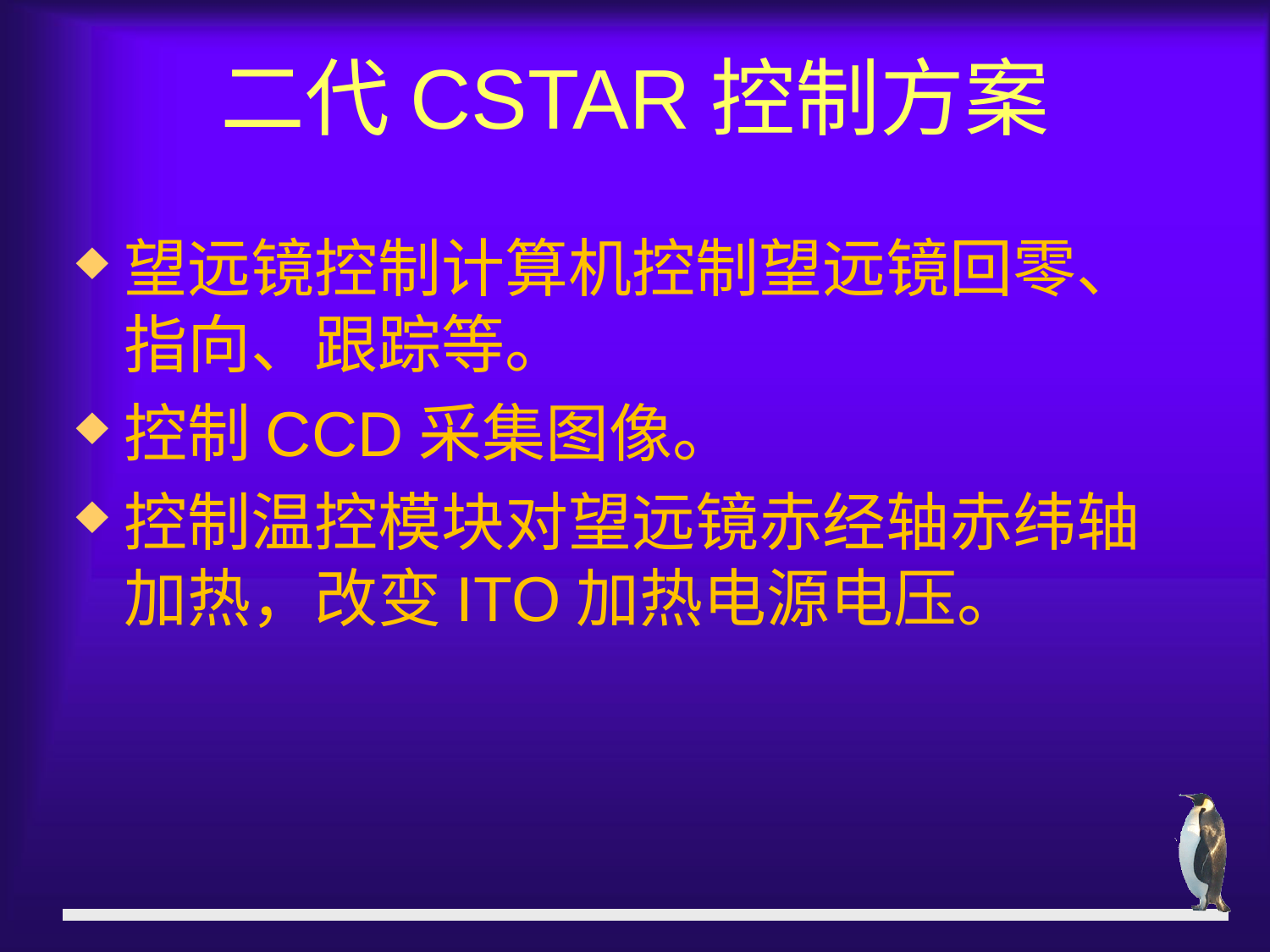

# 二代CSTAR控制方案
望远镜控制计算机控制望远镜回零、指向、跟踪等。
控制CCD采集图像。
控制温控模块对望远镜赤经轴赤纬轴加热，改变ITO加热电源电压。